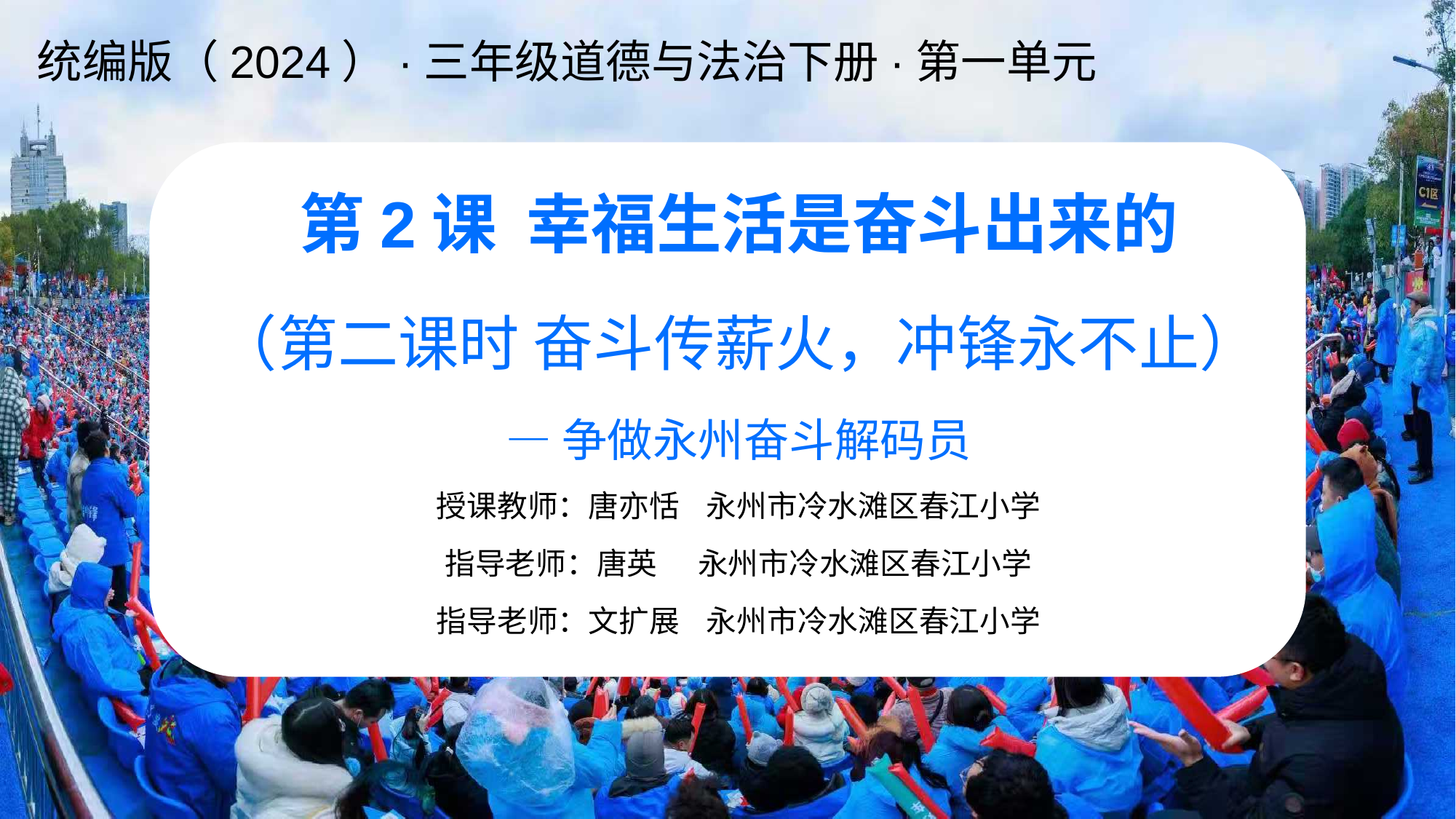

统编版（2024）·三年级道德与法治下册·第一单元
第2课  幸福生活是奋斗出来的
（第二课时 奋斗传薪火，冲锋永不止）
—争做永州奋斗解码员
授课教师：唐亦恬    永州市冷水滩区春江小学
指导老师：唐英      永州市冷水滩区春江小学
指导老师：文扩展    永州市冷水滩区春江小学